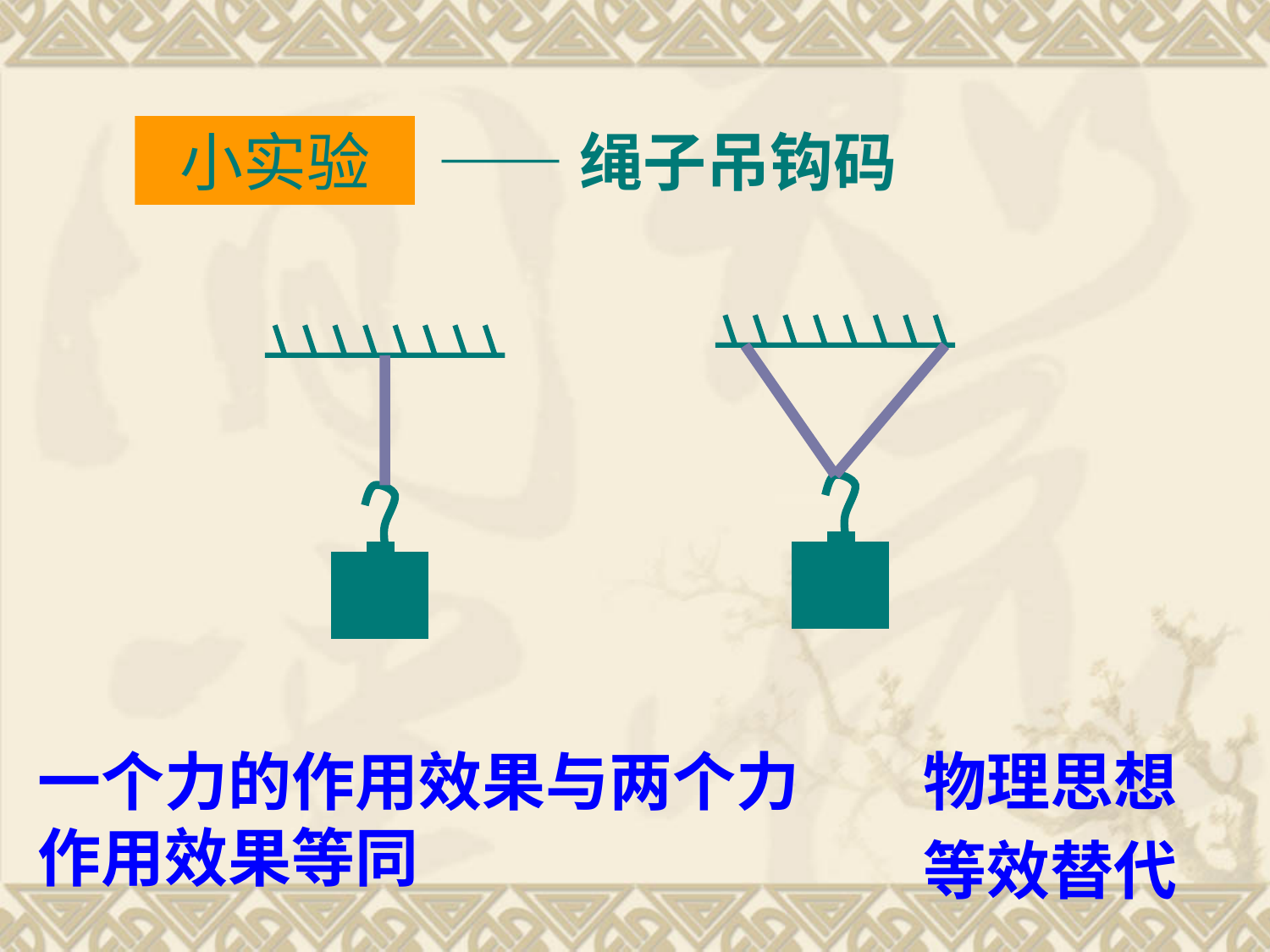

小实验
——绳子吊钩码

一个力的作用效果与两个力作用效果等同
物理思想
等效替代